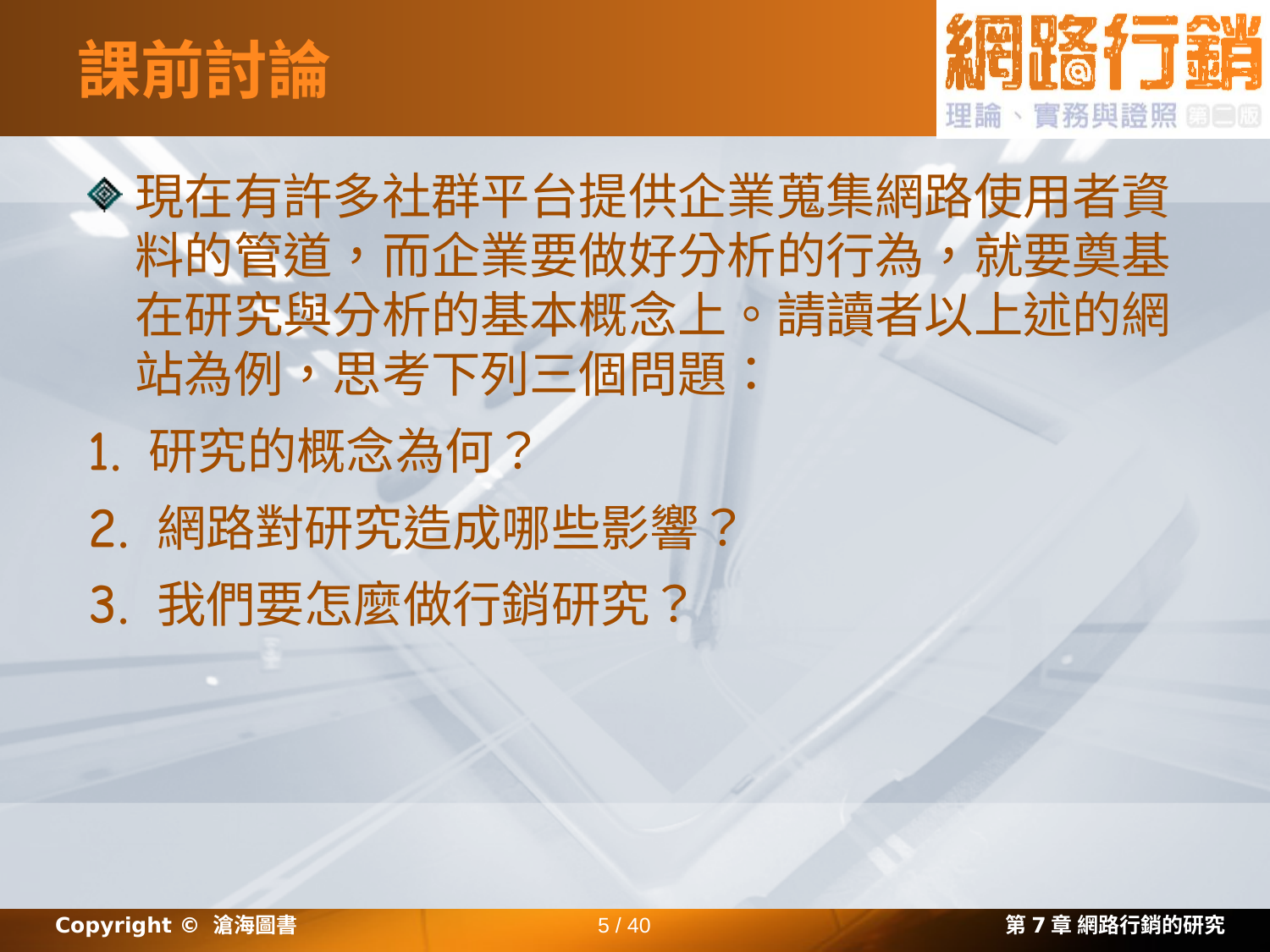

# 課前討論
現在有許多社群平台提供企業蒐集網路使用者資料的管道，而企業要做好分析的行為，就要奠基在研究與分析的基本概念上。請讀者以上述的網站為例，思考下列三個問題：
1. 研究的概念為何？
2. 網路對研究造成哪些影響？
3. 我們要怎麼做行銷研究？

Copyright © 滄海圖書
5 / 40
第7章 網路行銷的研究